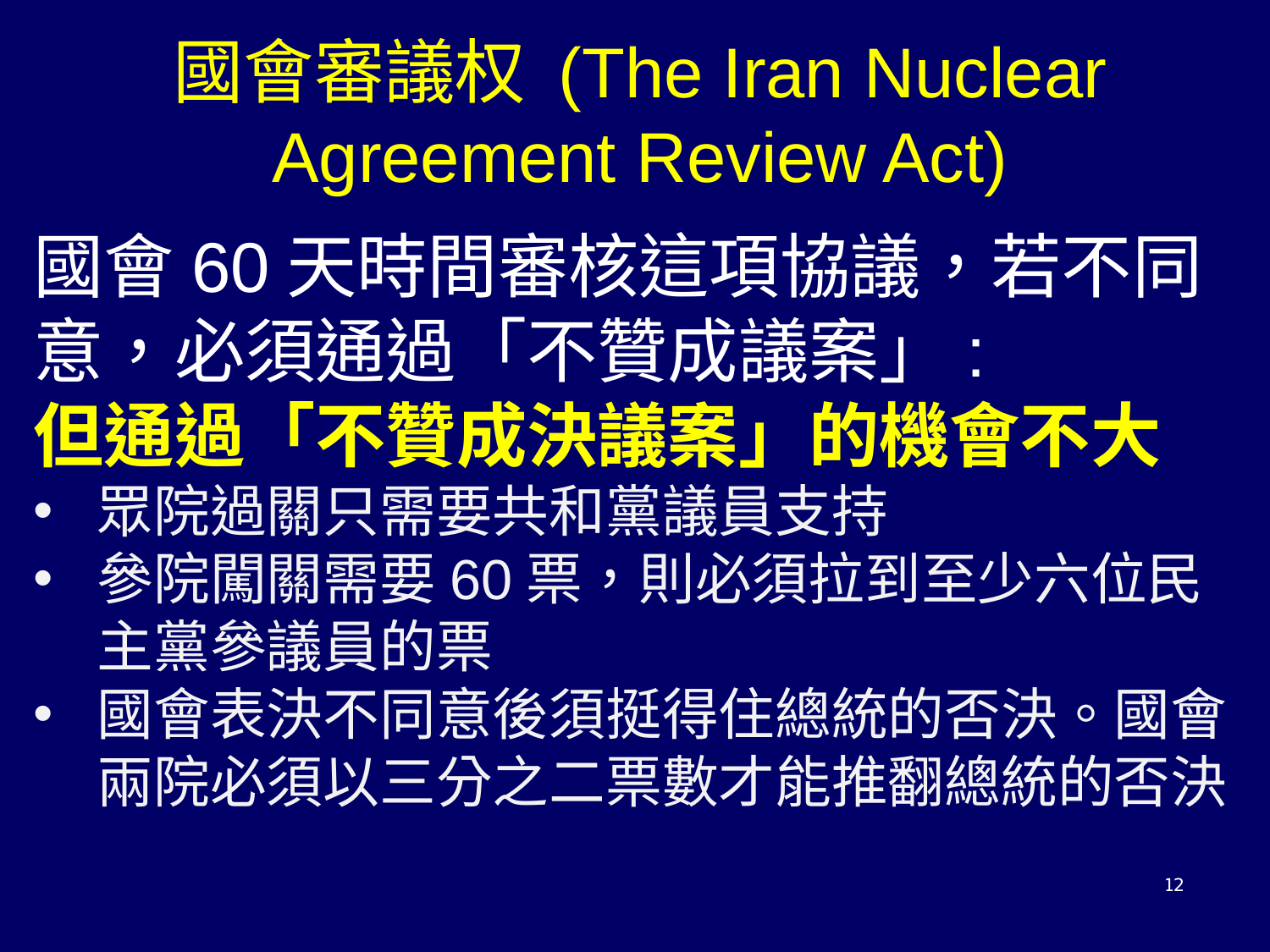

國會審議权 (The Iran Nuclear Agreement Review Act)
國會60天時間審核這項協議，若不同意，必須通過「不贊成議案」:
但通過「不贊成決議案」的機會不大
眾院過關只需要共和黨議員支持
參院闖關需要60票，則必須拉到至少六位民主黨參議員的票
國會表決不同意後須挺得住總統的否決。國會兩院必須以三分之二票數才能推翻總統的否決
12